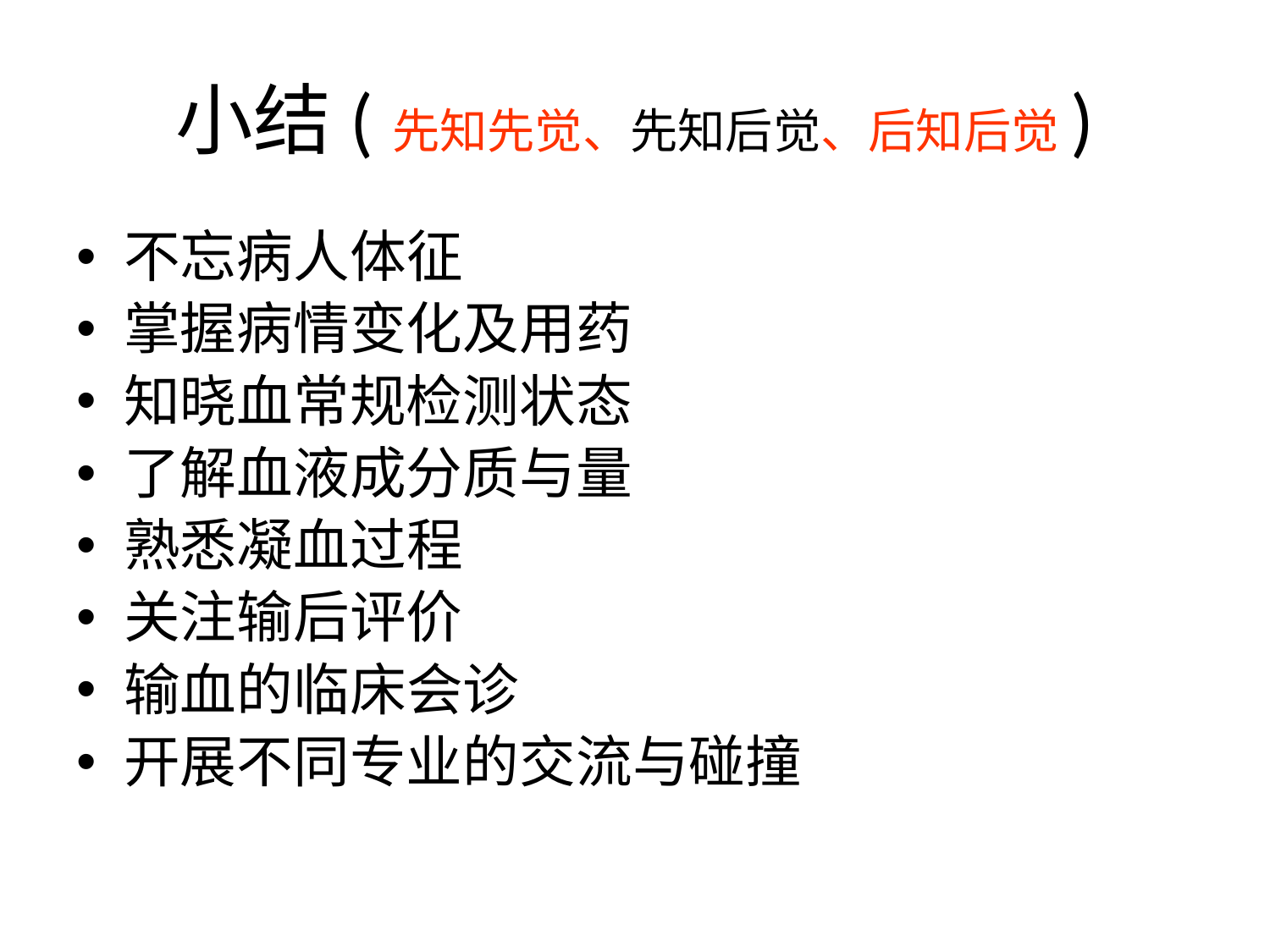

# 小结(先知先觉、先知后觉、后知后觉)
不忘病人体征
掌握病情变化及用药
知晓血常规检测状态
了解血液成分质与量
熟悉凝血过程
关注输后评价
输血的临床会诊
开展不同专业的交流与碰撞